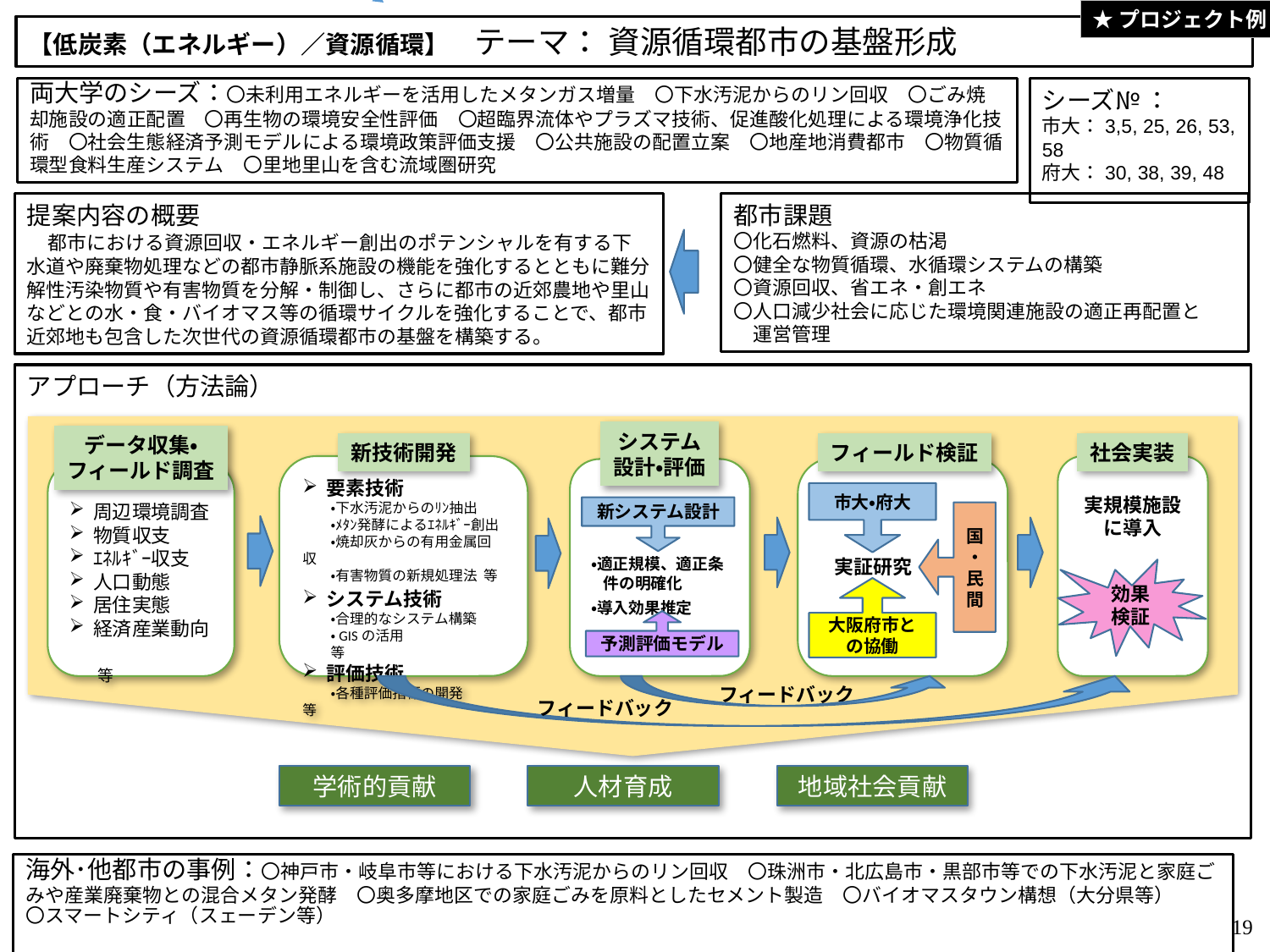

★プロジェクト例
【低炭素（エネルギー）／資源循環】　テーマ： 資源循環都市の基盤形成
両大学のシーズ：〇未利用エネルギーを活用したメタンガス増量　〇下水汚泥からのリン回収　〇ごみ焼却施設の適正配置　〇再生物の環境安全性評価　〇超臨界流体やプラズマ技術、促進酸化処理による環境浄化技術　〇社会生態経済予測モデルによる環境政策評価支援　〇公共施設の配置立案　〇地産地消費都市　〇物質循環型食料生産システム　〇里地里山を含む流域圏研究
シーズ№ ：
市大：3,5, 25, 26, 53, 58
府大：30, 38, 39, 48

提案内容の概要
　都市における資源回収・エネルギー創出のポテンシャルを有する下水道や廃棄物処理などの都市静脈系施設の機能を強化するとともに難分解性汚染物質や有害物質を分解・制御し、さらに都市の近郊農地や里山などとの水・食・バイオマス等の循環サイクルを強化することで、都市近郊地も包含した次世代の資源循環都市の基盤を構築する。
都市課題
〇化石燃料、資源の枯渇
〇健全な物質循環、水循環システムの構築
〇資源回収、省エネ・創エネ
〇人口減少社会に応じた環境関連施設の適正再配置と
　運営管理

アプローチ（方法論）

システム
設計・評価

・適正規模、適正条件の明確化
・導入効果推定
新システム設計
データ収集・
フィールド調査

周辺環境調査
物質収支
ｴﾈﾙｷﾞｰ収支
人口動態
居住実態
経済産業動向
　　　　　　　　  等

新技術開発
要素技術
　　・下水汚泥からのﾘﾝ抽出
　　・ﾒﾀﾝ発酵によるｴﾈﾙｷﾞｰ創出
　　・焼却灰からの有用金属回収
　　・有害物質の新規処理法  等
システム技術
　　・合理的なシステム構築
　　・GISの活用　　　　　　　　　等
評価技術
　　・各種評価指標の開発　　等
フィールド検証

  実証研究

市大・府大
国
・
民間
大阪府市との協働
社会実装

実規模施設に導入

効果検証

フィードバック
フィードバック
地域社会貢献
学術的貢献
人材育成
予測評価モデル
海外･他都市の事例：〇神戸市・岐阜市等における下水汚泥からのリン回収　〇珠洲市・北広島市・黒部市等での下水汚泥と家庭ごみや産業廃棄物との混合メタン発酵　〇奥多摩地区での家庭ごみを原料としたセメント製造　〇バイオマスタウン構想（大分県等）　　〇スマートシティ（スェーデン等）
19